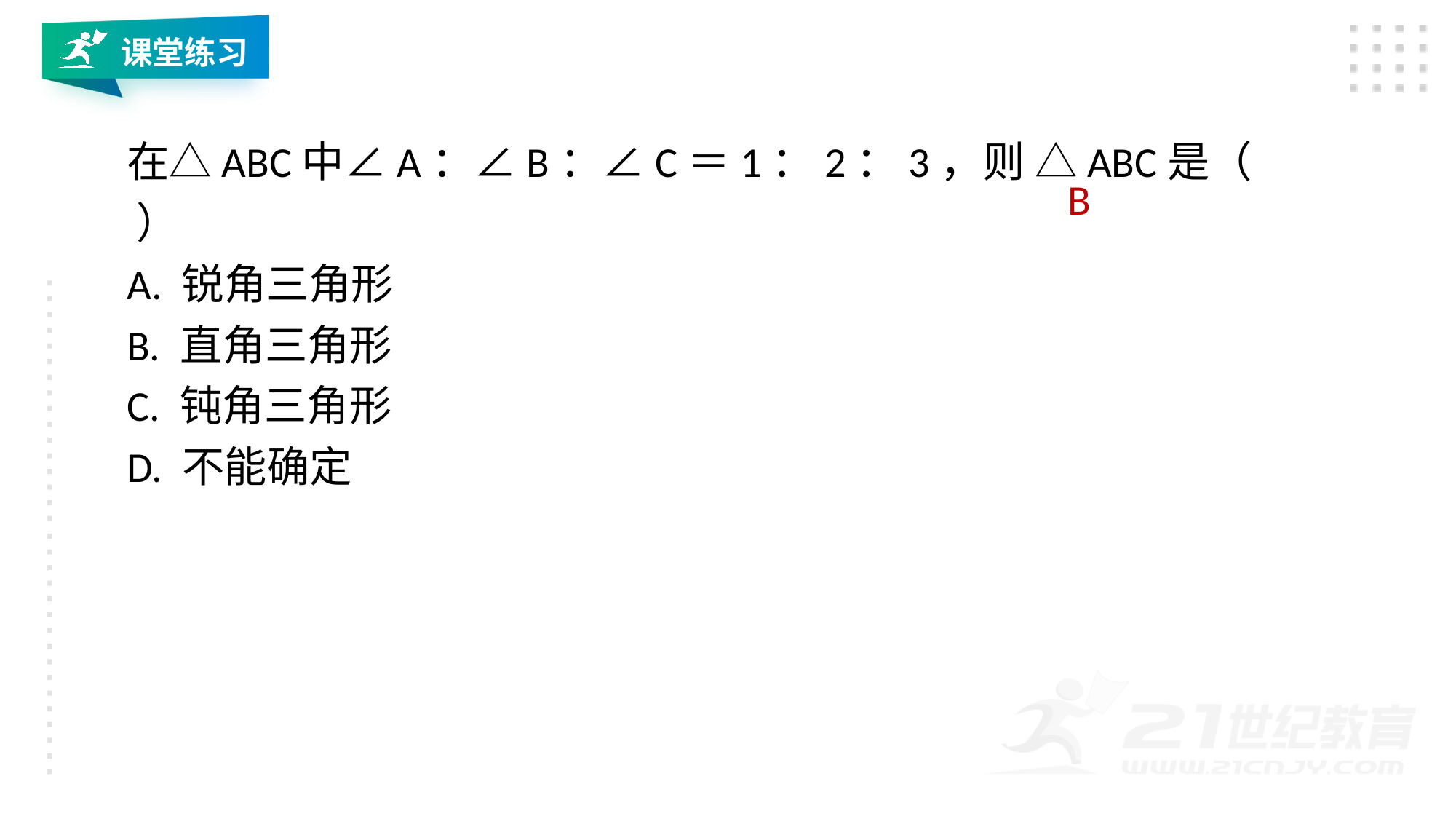

课堂练习
在△ABC中∠A：∠B：∠C＝1：2：3，则 △ABC是（      ）
A. 锐角三角形
B. 直角三角形
C. 钝角三角形
D. 不能确定
B